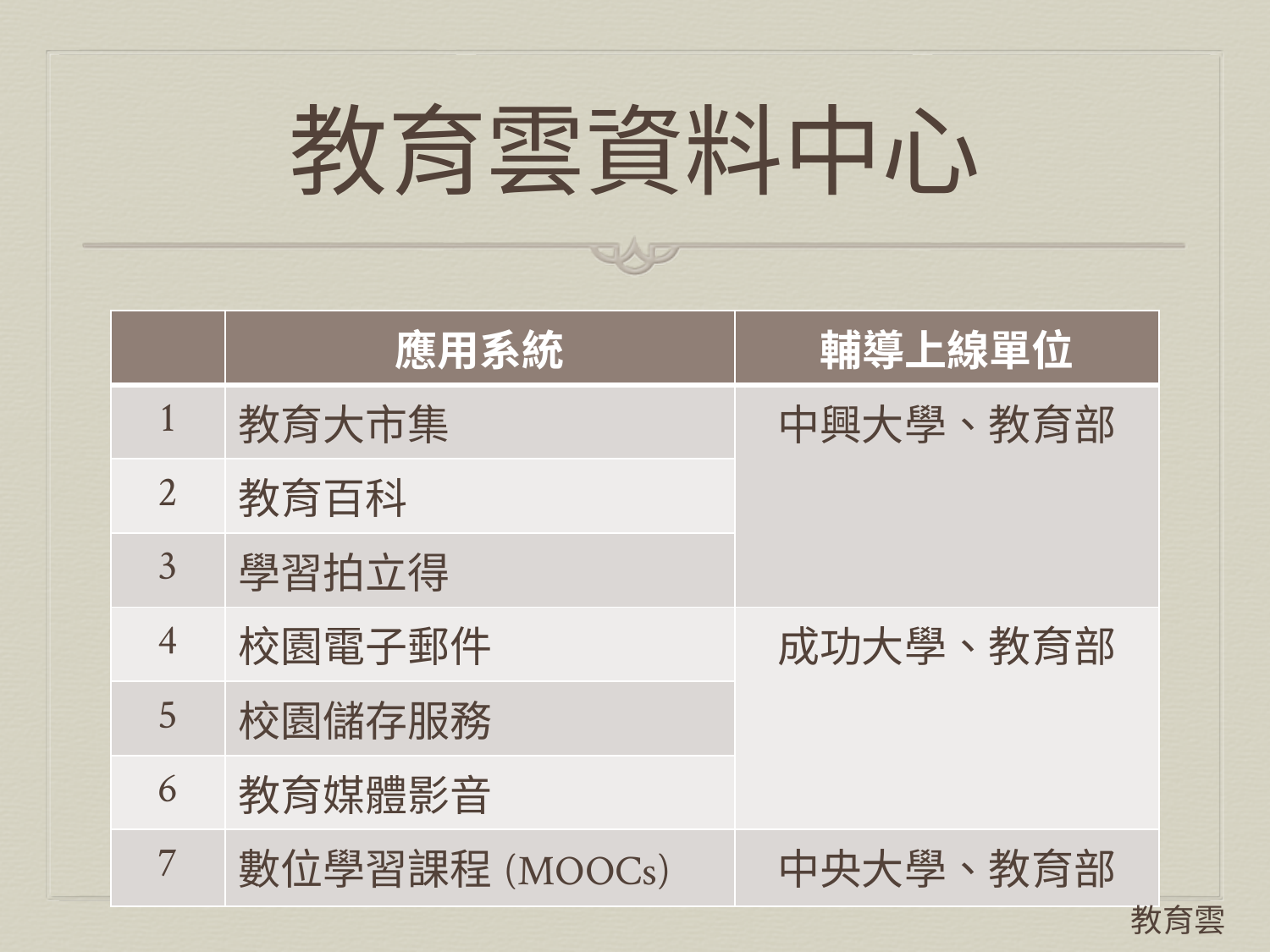

# 教育雲資料中心
|  | 應用系統 | 輔導上線單位 |
| --- | --- | --- |
| 1 | 教育大市集 | 中興大學、教育部 |
| 2 | 教育百科 |  |
| 3 | 學習拍立得 |  |
| 4 | 校園電子郵件 | 成功大學、教育部 |
| 5 | 校園儲存服務 |  |
| 6 | 教育媒體影音 |  |
| 7 | 數位學習課程(MOOCs) | 中央大學、教育部 |
教育雲